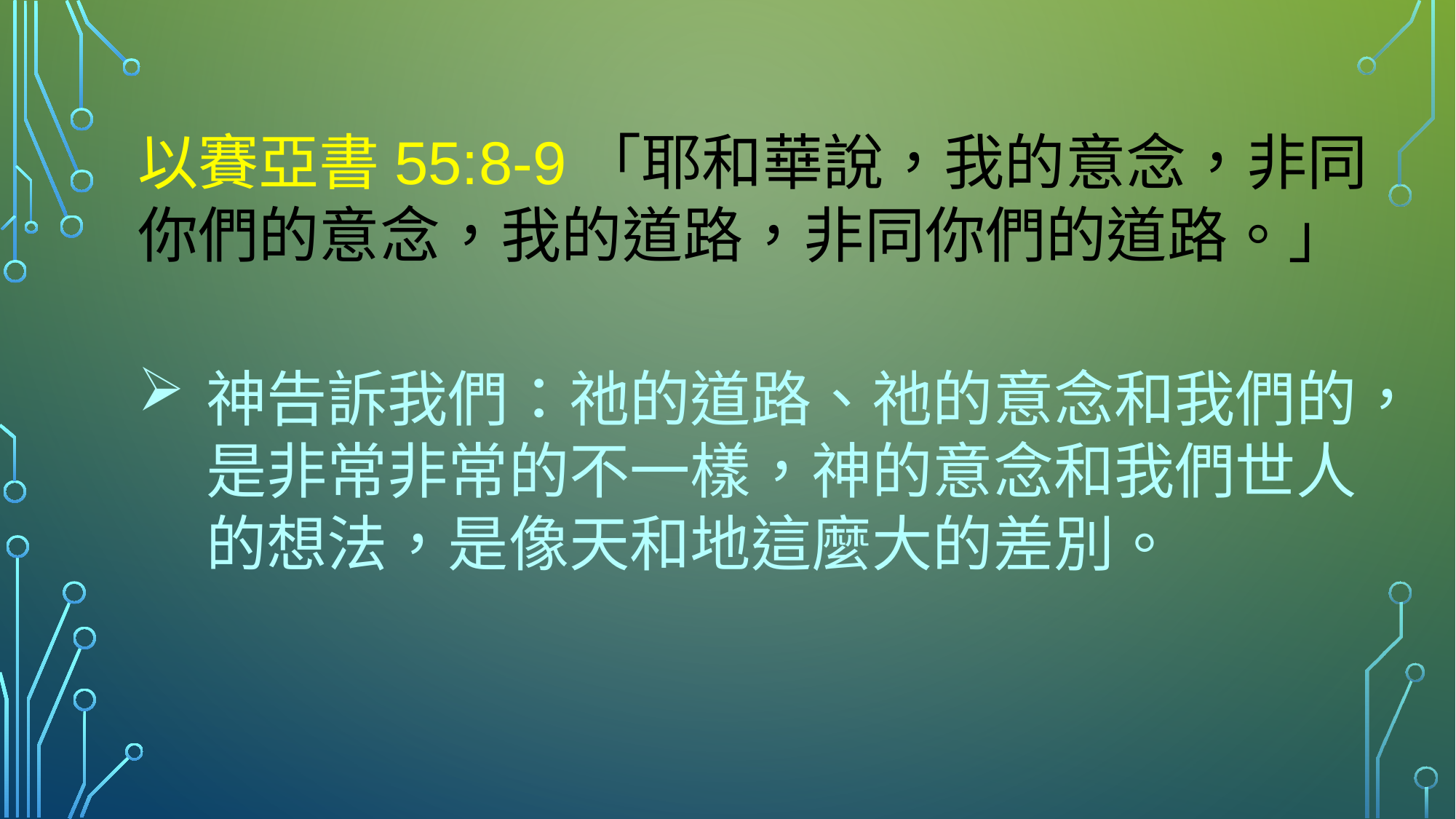

以賽亞書55:8-9「耶和華說，我的意念，非同你們的意念，我的道路，非同你們的道路。」

神告訴我們：祂的道路、祂的意念和我們的，是非常非常的不一樣，神的意念和我們世人的想法，是像天和地這麼大的差別。